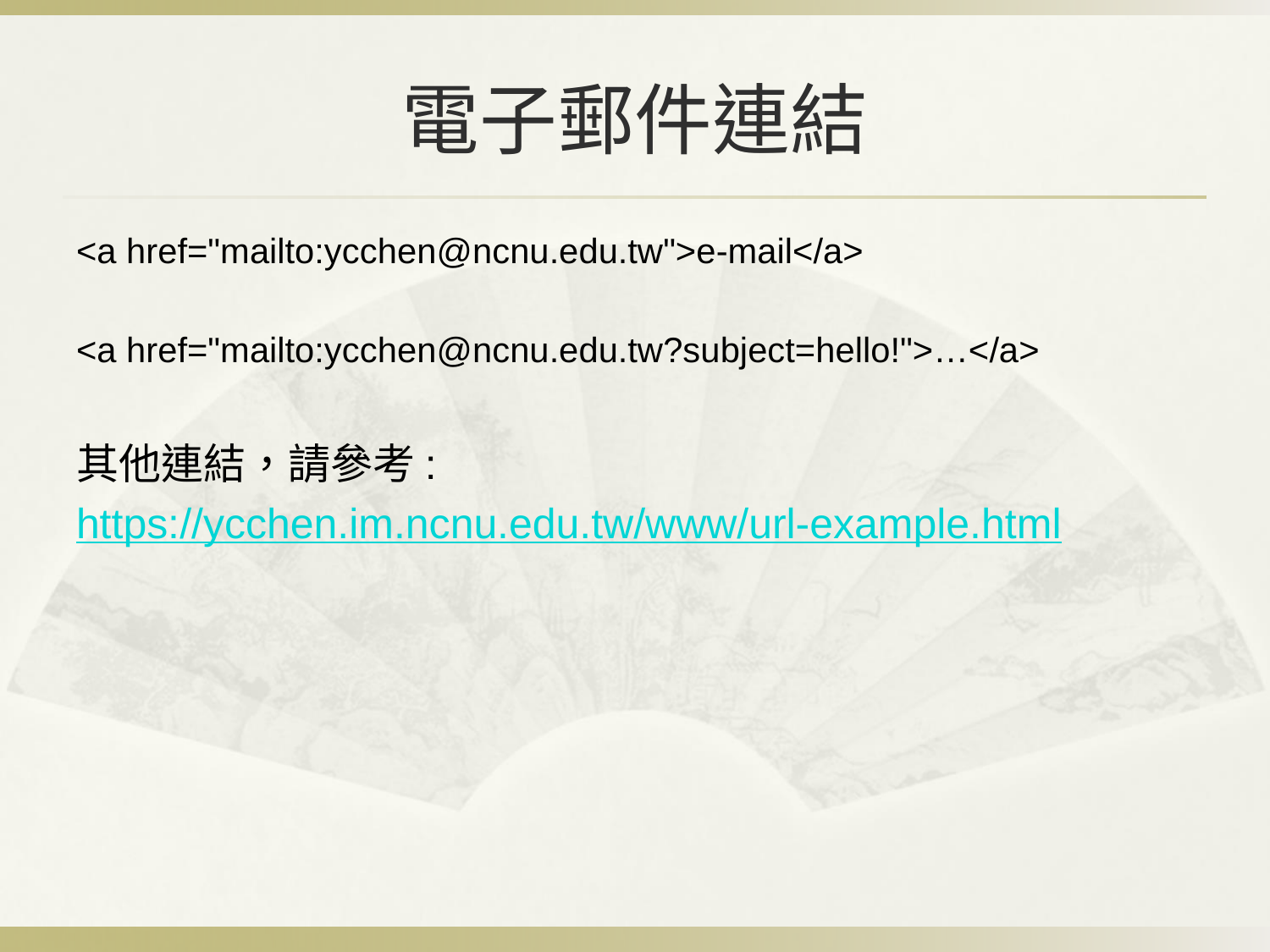

# 電子郵件連結
<a href="mailto:ycchen@ncnu.edu.tw">e-mail</a>

<a href="mailto:ycchen@ncnu.edu.tw?subject=hello!">…</a>

其他連結，請參考:
https://ycchen.im.ncnu.edu.tw/www/url-example.html